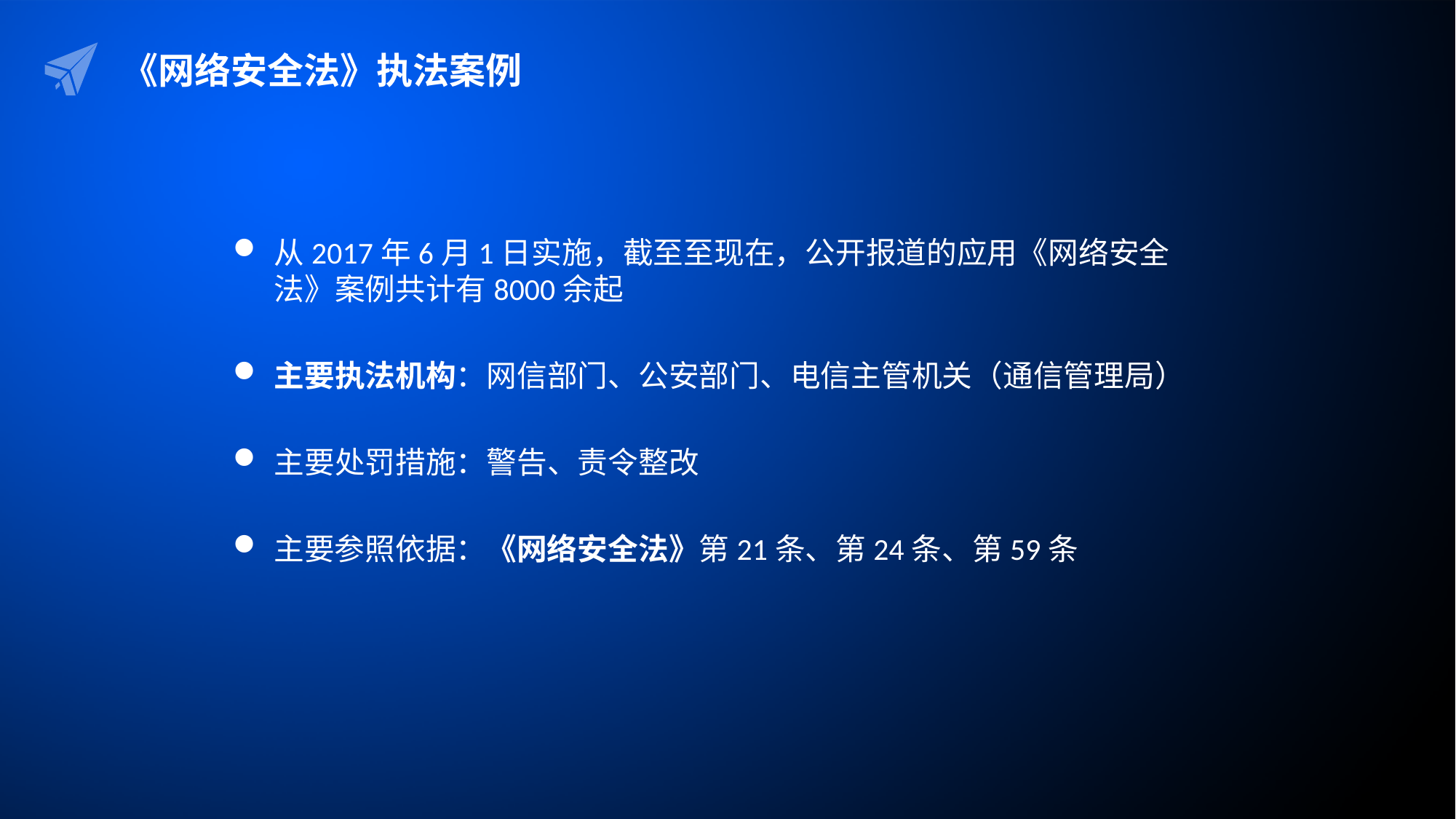

《网络安全法》执法案例

从2017年6月1日实施，截至至现在，公开报道的应用《网络安全法》案例共计有8000余起
主要执法机构：网信部门、公安部门、电信主管机关（通信管理局）
主要处罚措施：警告、责令整改
主要参照依据：《网络安全法》第21条、第24条、第59条